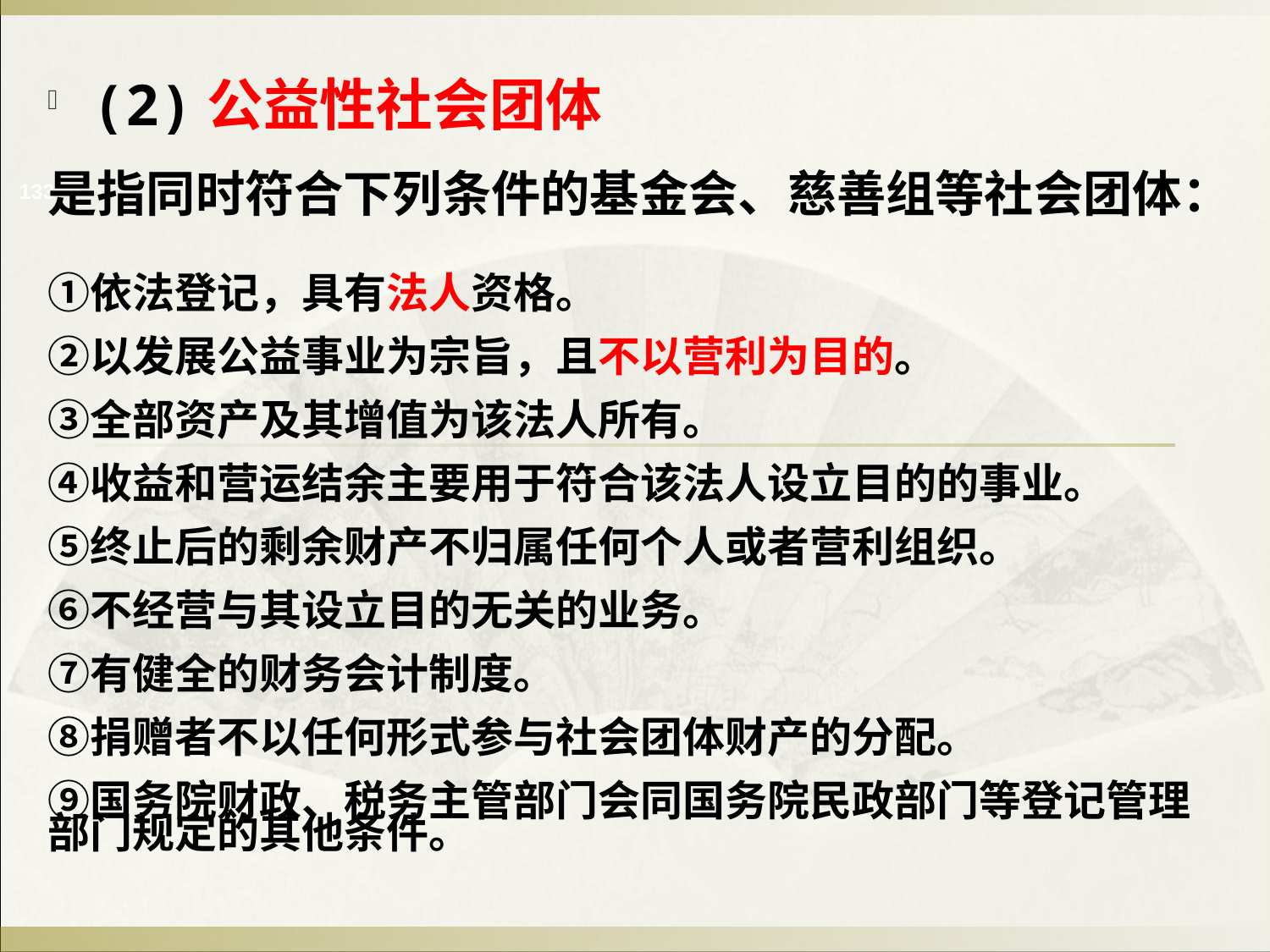

(2)公益性社会团体

是指同时符合下列条件的基金会、慈善组等社会团体：
①依法登记，具有法人资格。
②以发展公益事业为宗旨，且不以营利为目的。
③全部资产及其增值为该法人所有。
④收益和营运结余主要用于符合该法人设立目的的事业。
⑤终止后的剩余财产不归属任何个人或者营利组织。
⑥不经营与其设立目的无关的业务。
⑦有健全的财务会计制度。
⑧捐赠者不以任何形式参与社会团体财产的分配。
⑨国务院财政、税务主管部门会同国务院民政部门等登记管理部门规定的其他条件。
133